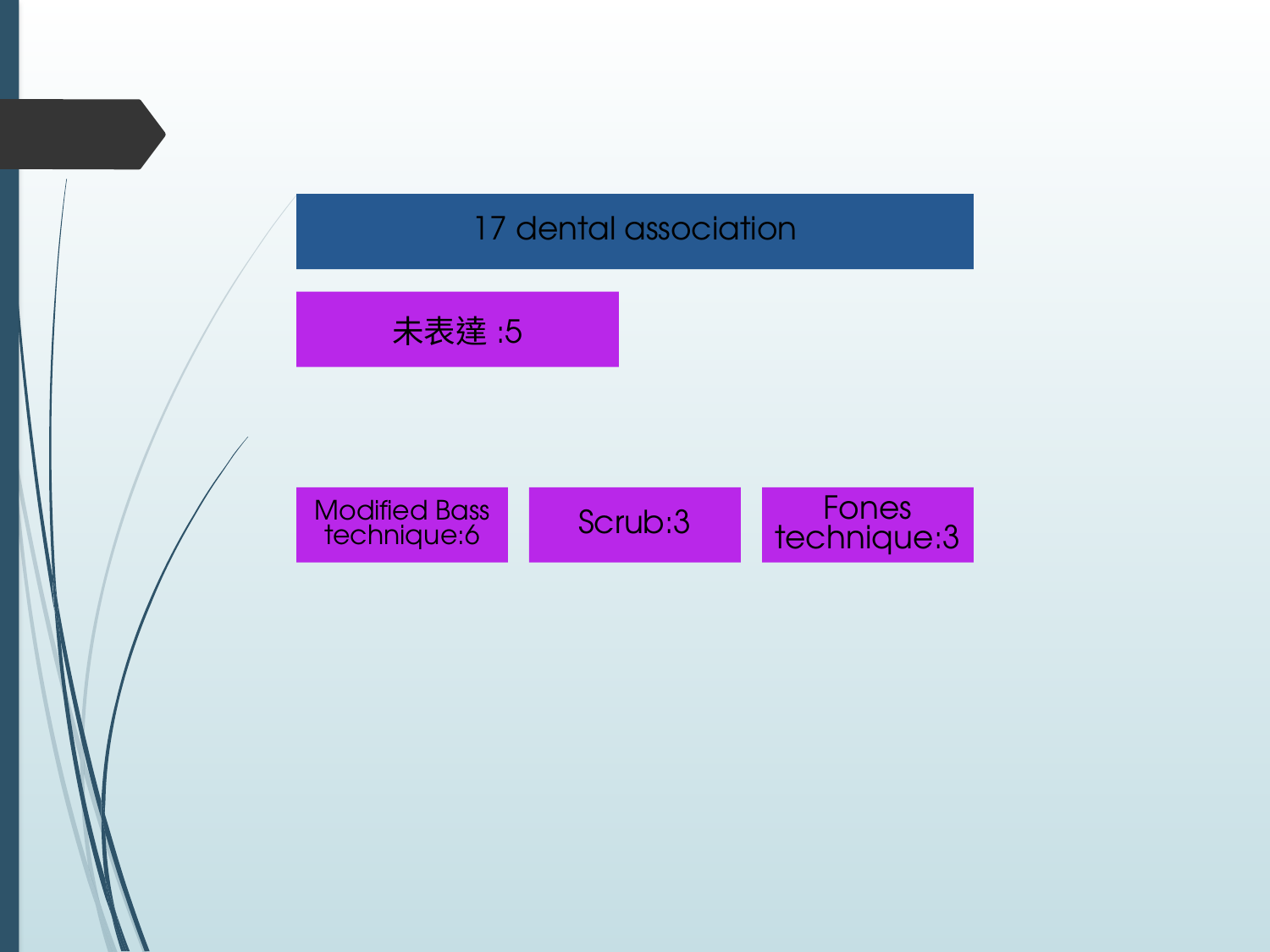

17 dental association
未表達:5
Modified Bass technique:6
Scrub:3
Fones technique:3